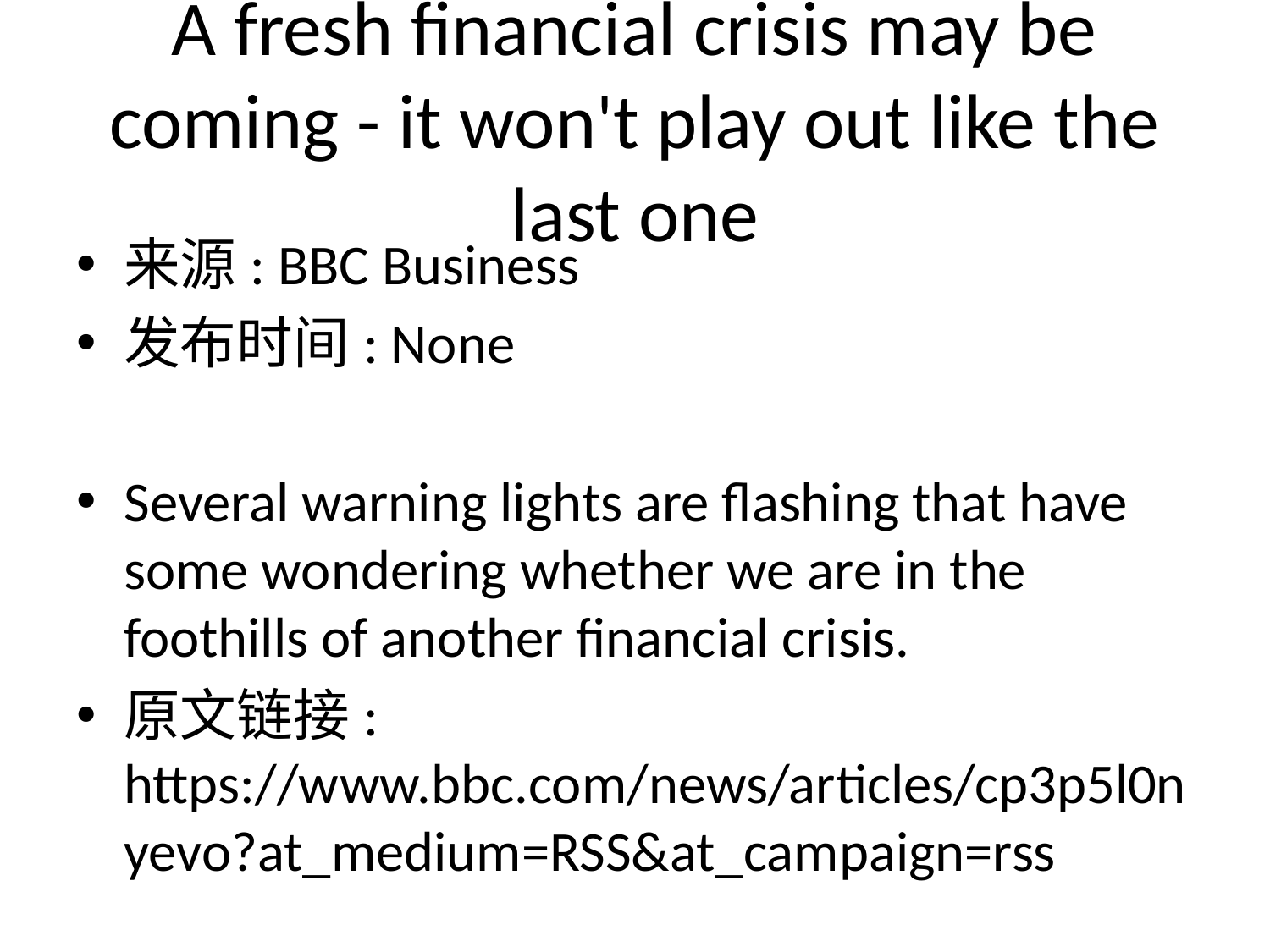

# A fresh financial crisis may be coming - it won't play out like the last one
来源: BBC Business
发布时间: None

Several warning lights are flashing that have some wondering whether we are in the foothills of another financial crisis.
原文链接: https://www.bbc.com/news/articles/cp3p5l0nyevo?at_medium=RSS&at_campaign=rss